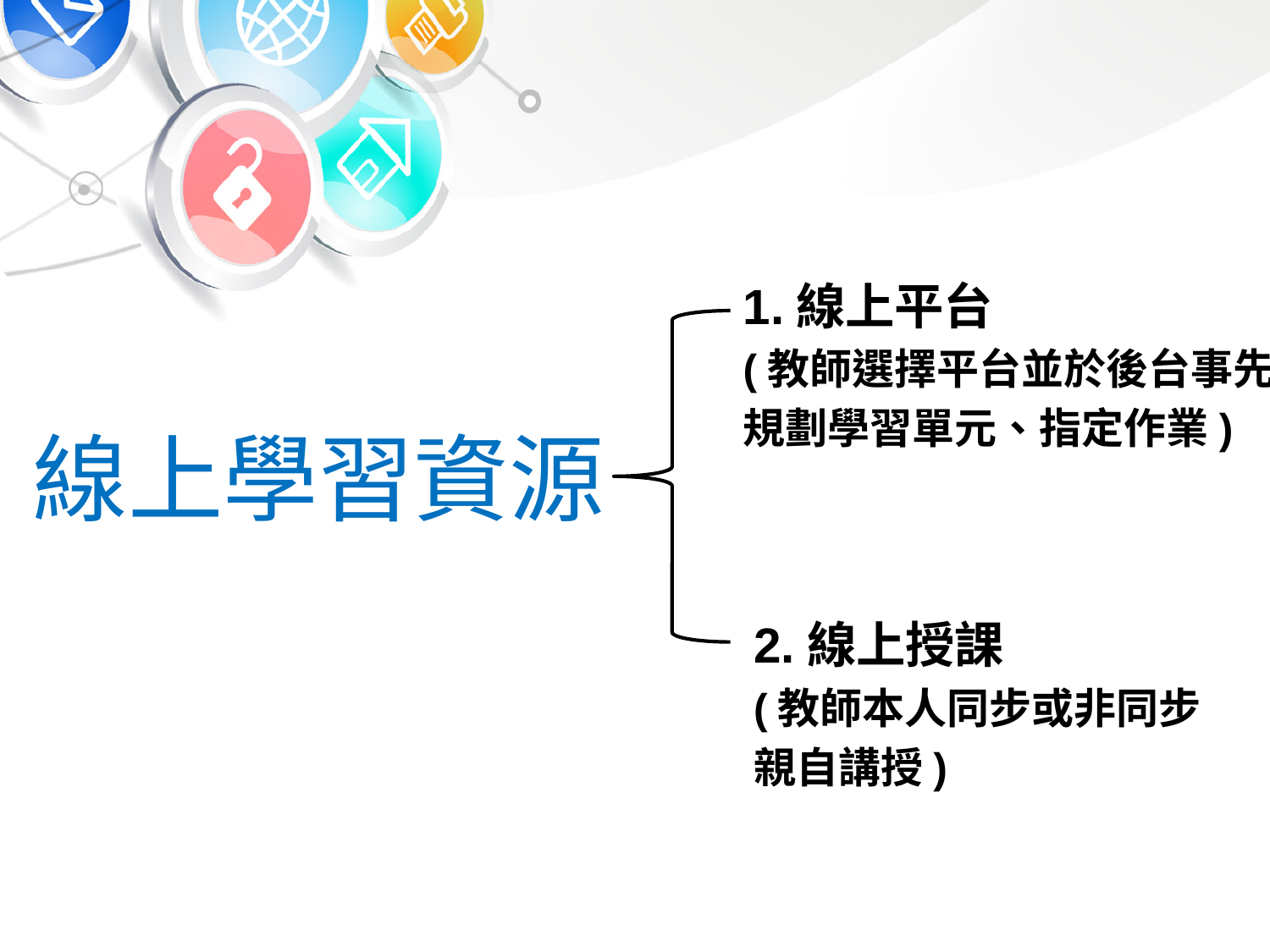

1.線上平台
(教師選擇平台並於後台事先
規劃學習單元、指定作業)
線上學習資源
2.線上授課
(教師本人同步或非同步
親自講授)